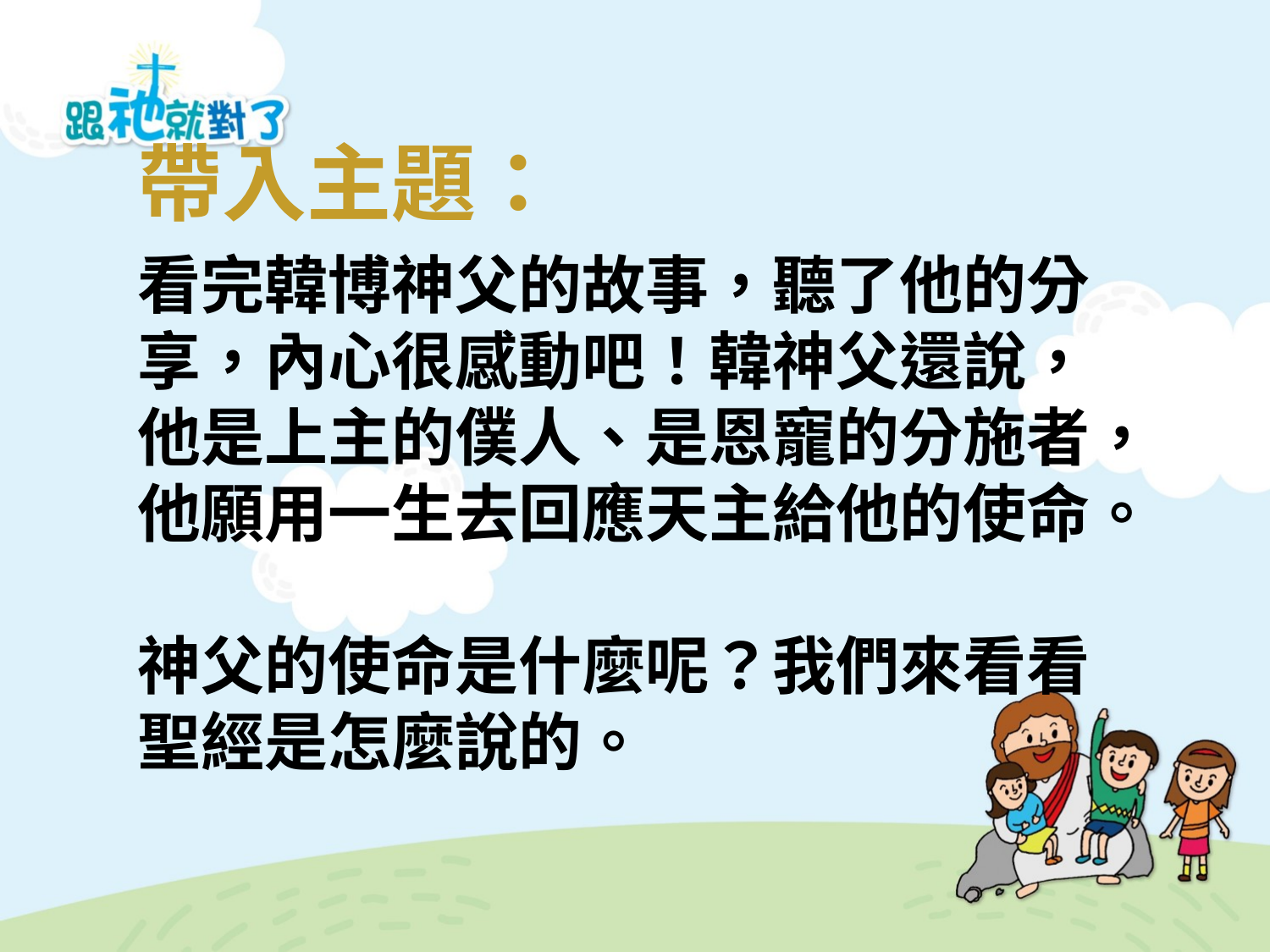

帶入主題：
看完韓博神父的故事，聽了他的分享，內心很感動吧！韓神父還說，他是上主的僕人、是恩寵的分施者，他願用一生去回應天主給他的使命。

神父的使命是什麼呢？我們來看看聖經是怎麼說的。